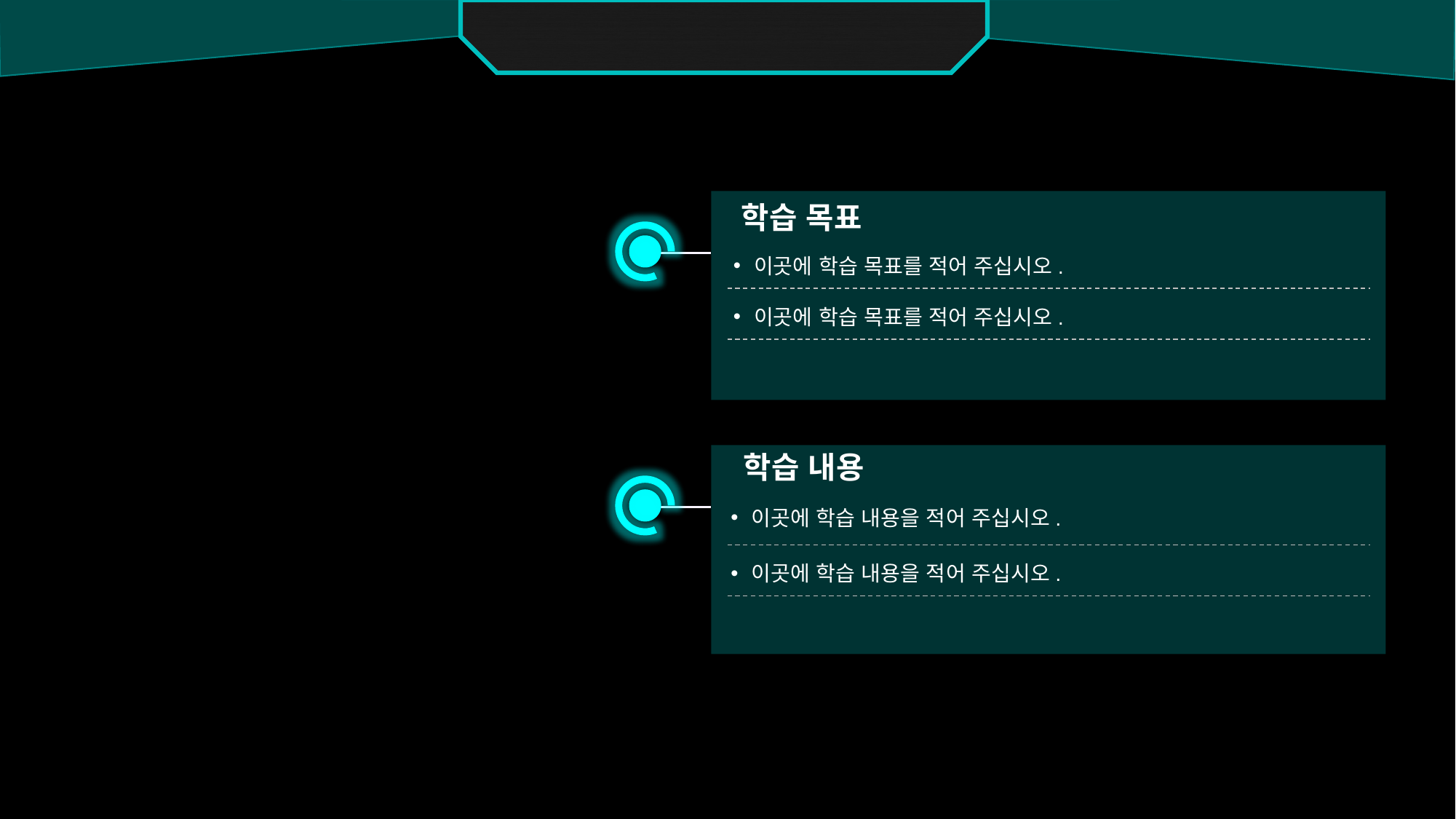

학습 목표

이곳에 학습 목표를 적어 주십시오.
이곳에 학습 목표를 적어 주십시오.
학습 내용

이곳에 학습 내용을 적어 주십시오.
이곳에 학습 내용을 적어 주십시오.